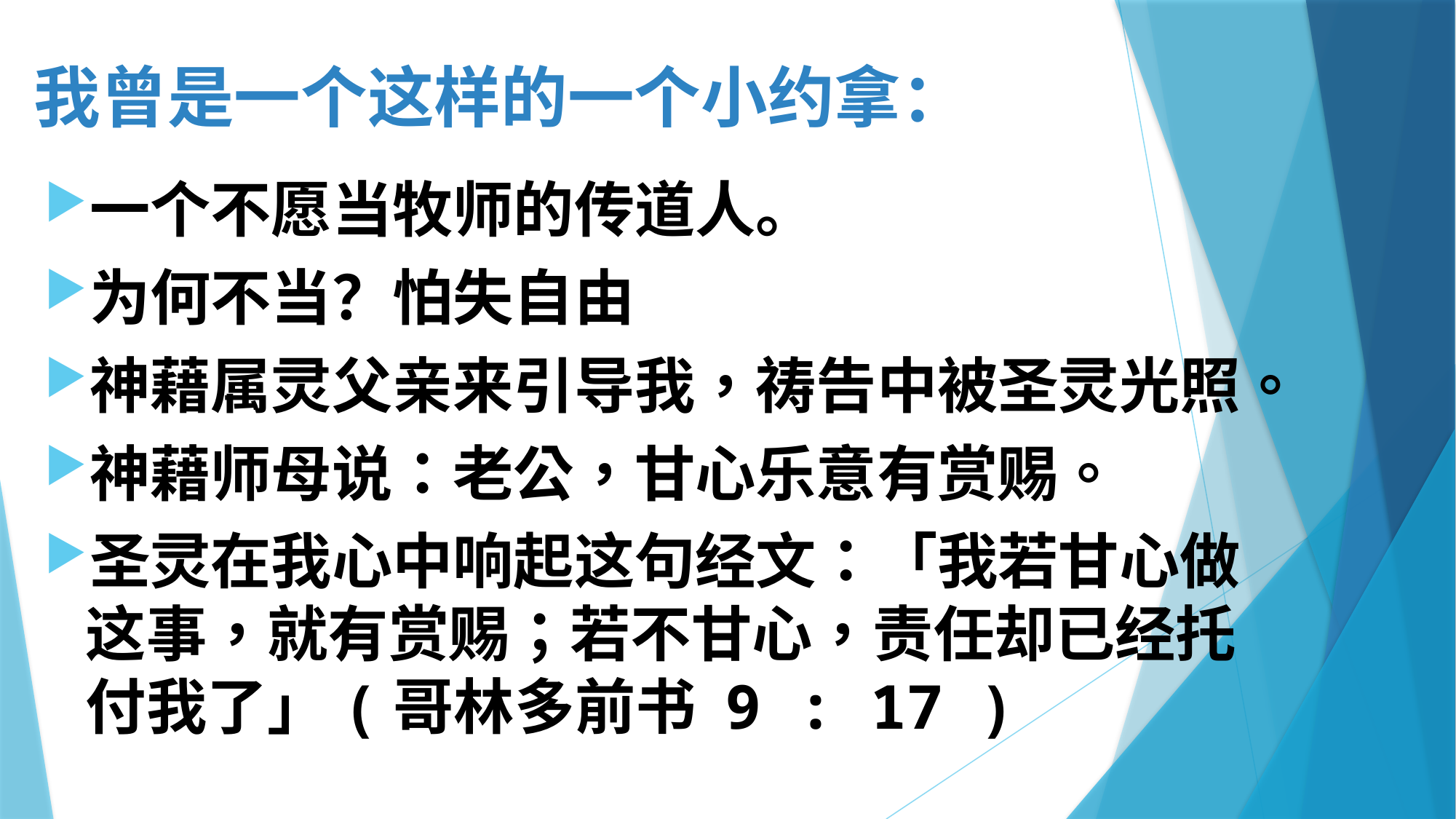

# 我曾是一个这样的一个小约拿：
一个不愿当牧师的传道人。
为何不当？怕失自由
神藉属灵父亲来引导我，祷告中被圣灵光照。
神藉师母说：老公，甘心乐意有赏赐。
圣灵在我心中响起这句经文：「我若甘心做这事，就有赏赐；若不甘心，责任却已经托付我了」(哥林多前书 9 : 17 )